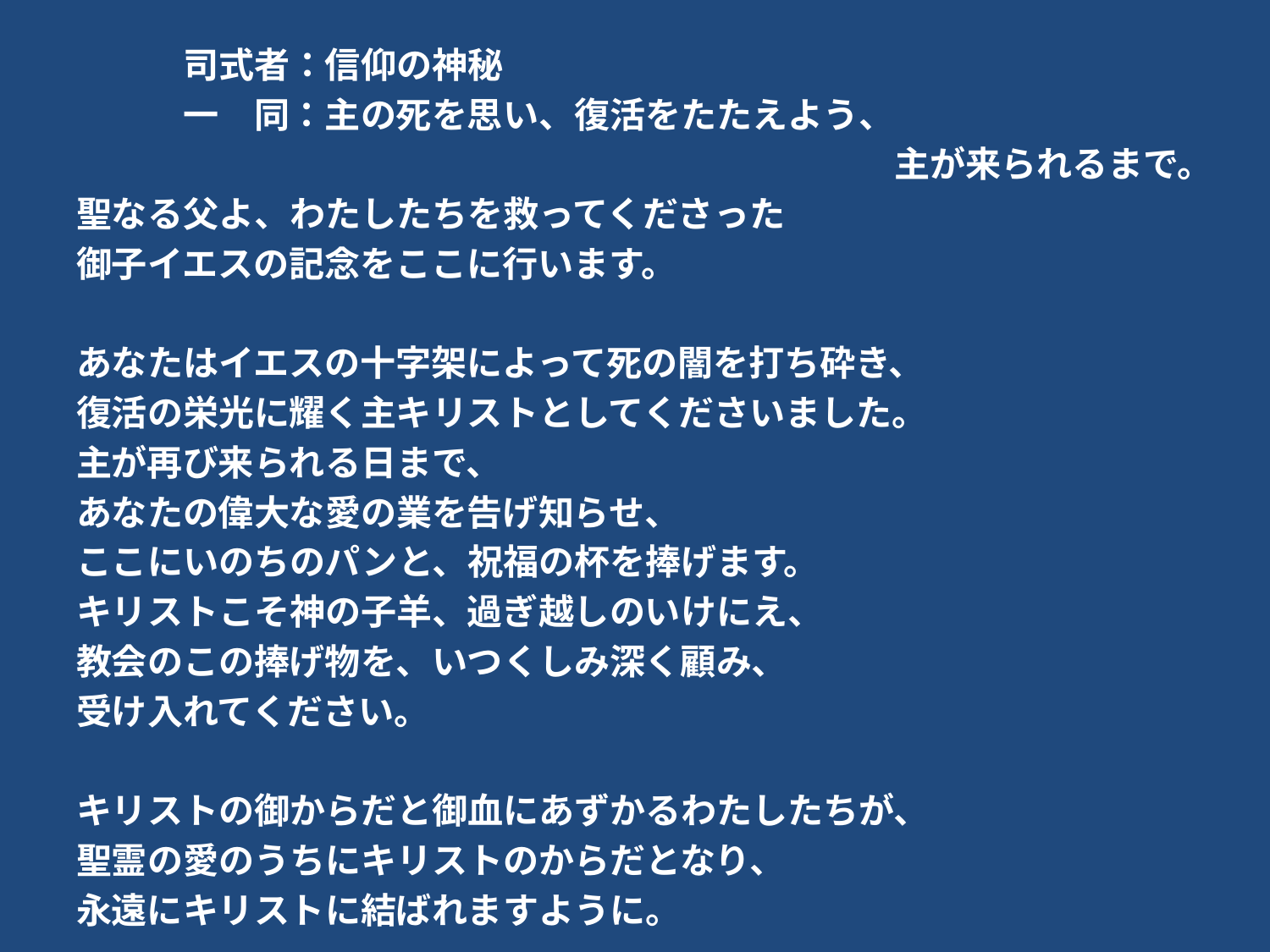

司式者：信仰の神秘
　　　一　同：主の死を思い、復活をたたえよう、
　　　　　　　　　　　　　　　　　　　　　　　主が来られるまで。
聖なる父よ、わたしたちを救ってくださった
御子イエスの記念をここに行います。

あなたはイエスの十字架によって死の闇を打ち砕き、
復活の栄光に耀く主キリストとしてくださいました。
主が再び来られる日まで、
あなたの偉大な愛の業を告げ知らせ、
ここにいのちのパンと、祝福の杯を捧げます。
キリストこそ神の子羊、過ぎ越しのいけにえ、
教会のこの捧げ物を、いつくしみ深く顧み、
受け入れてください。

キリストの御からだと御血にあずかるわたしたちが、
聖霊の愛のうちにキリストのからだとなり、
永遠にキリストに結ばれますように。

#